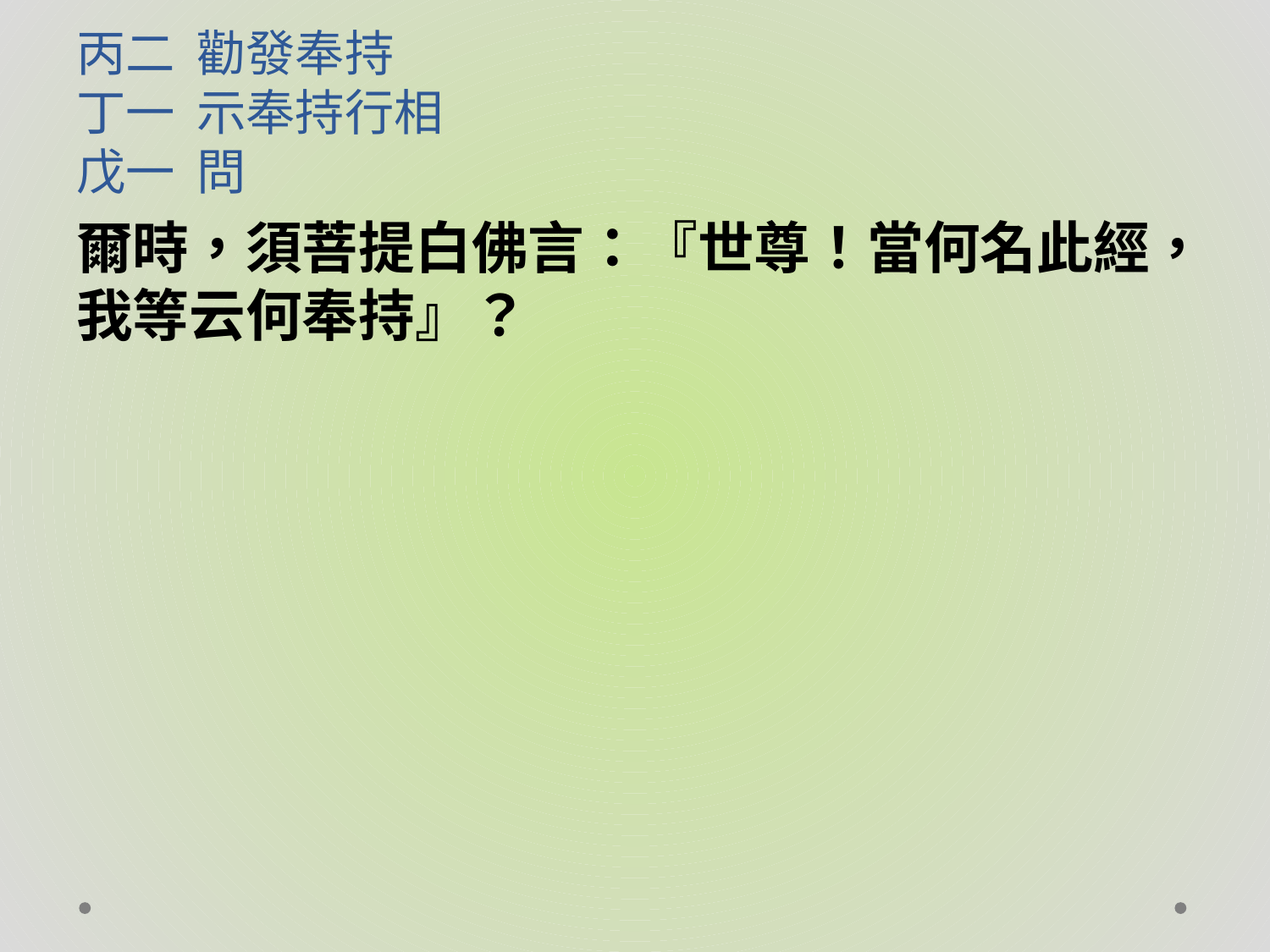

# 丙二  勸發奉持 丁一  示奉持行相 戊一  問
爾時，須菩提白佛言：『世尊！當何名此經，我等云何奉持』？